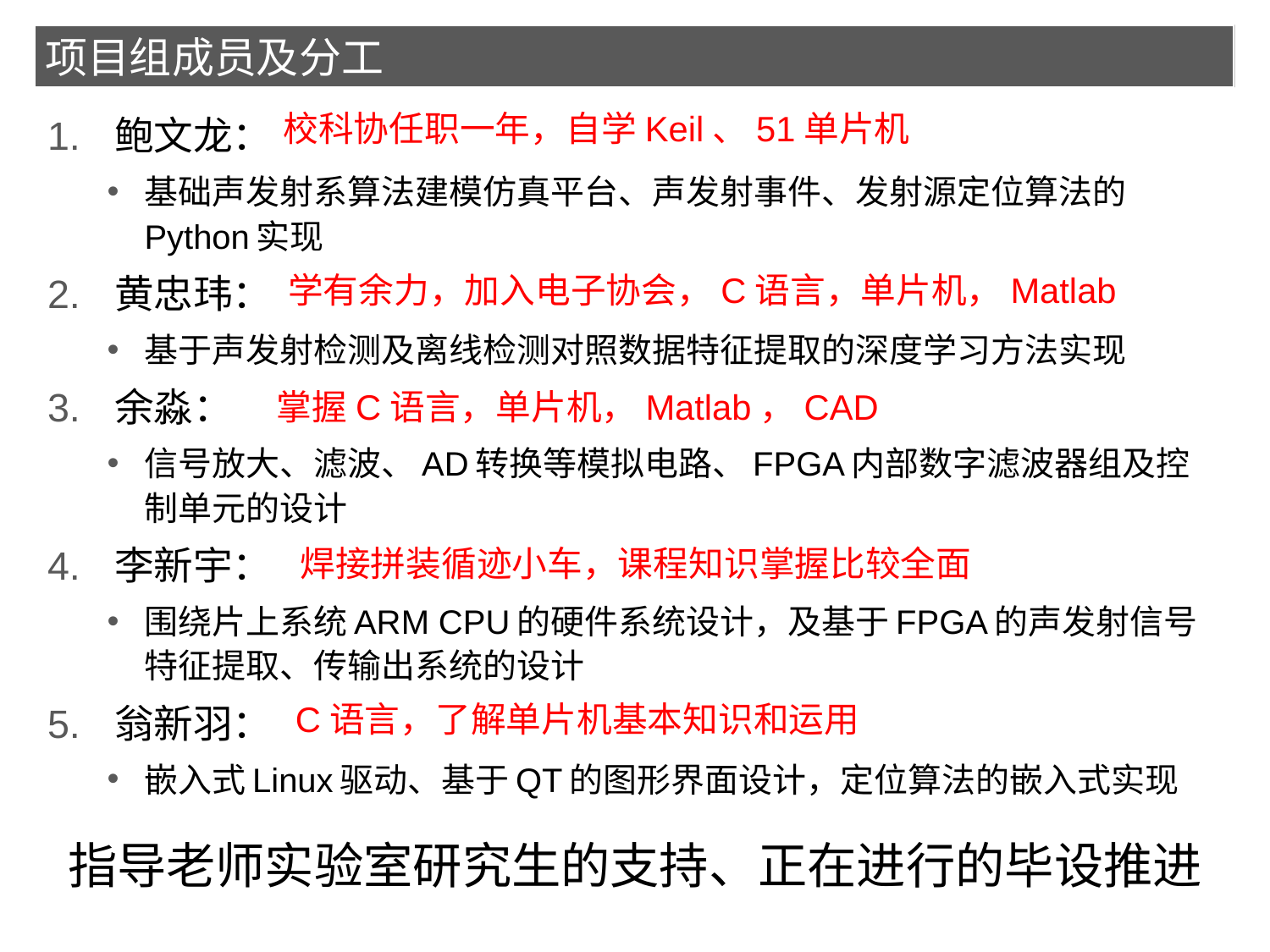

项目组成员及分工
鲍文龙：
基础声发射系算法建模仿真平台、声发射事件、发射源定位算法的Python实现
黄忠玮：
基于声发射检测及离线检测对照数据特征提取的深度学习方法实现
余淼：
信号放大、滤波、AD转换等模拟电路、FPGA内部数字滤波器组及控制单元的设计
李新宇：
围绕片上系统ARM CPU的硬件系统设计，及基于FPGA的声发射信号特征提取、传输出系统的设计
翁新羽：
嵌入式Linux驱动、基于QT的图形界面设计，定位算法的嵌入式实现
校科协任职一年，自学Keil、51单片机
学有余力，加入电子协会，C语言，单片机，Matlab
掌握C语言，单片机，Matlab，CAD
焊接拼装循迹小车，课程知识掌握比较全面
C语言，了解单片机基本知识和运用
指导老师实验室研究生的支持、正在进行的毕设推进